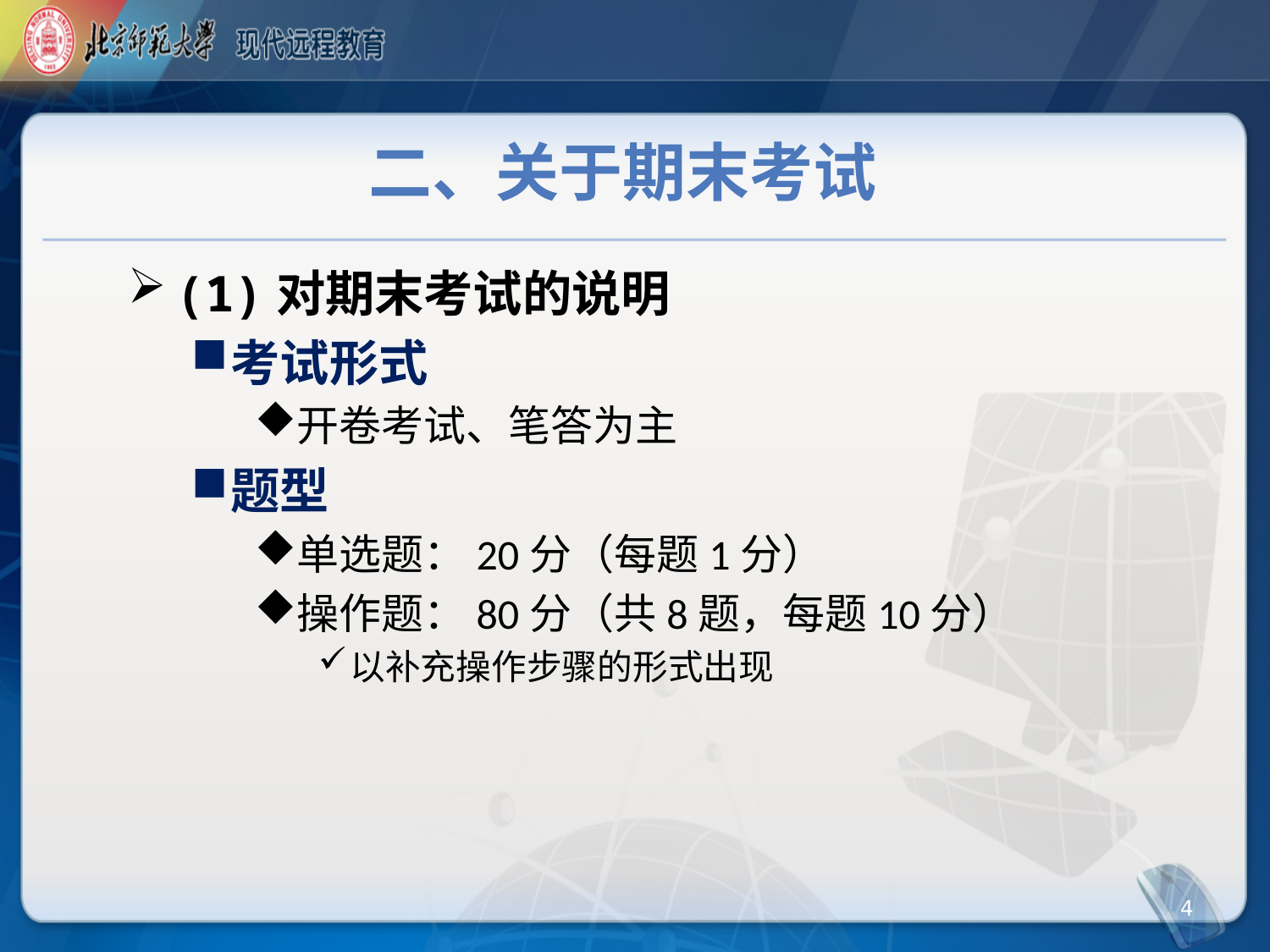

# 二、关于期末考试
(1)对期末考试的说明
考试形式
开卷考试、笔答为主
题型
单选题：20分（每题1分）
操作题：80分（共8题，每题10分）
以补充操作步骤的形式出现
4